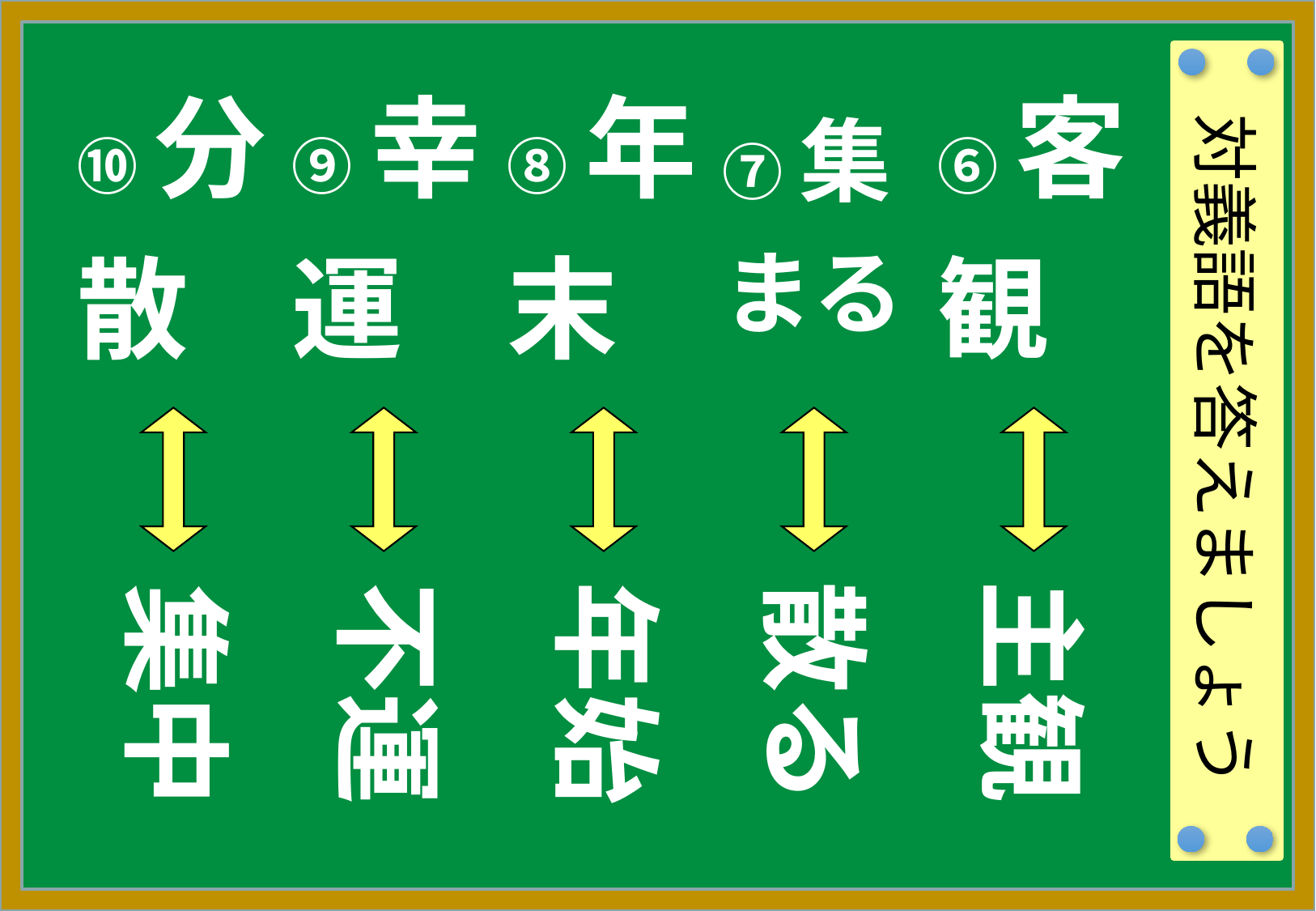

| ⑩分散 | ⑨幸運 | ⑧年末 | ⑦集まる | ⑥客観 |
| --- | --- | --- | --- | --- |
|  |  |  |  |  |
|  |  |  |  |  |
対義語を答えましょう

主観
不運
年始
散る
集中